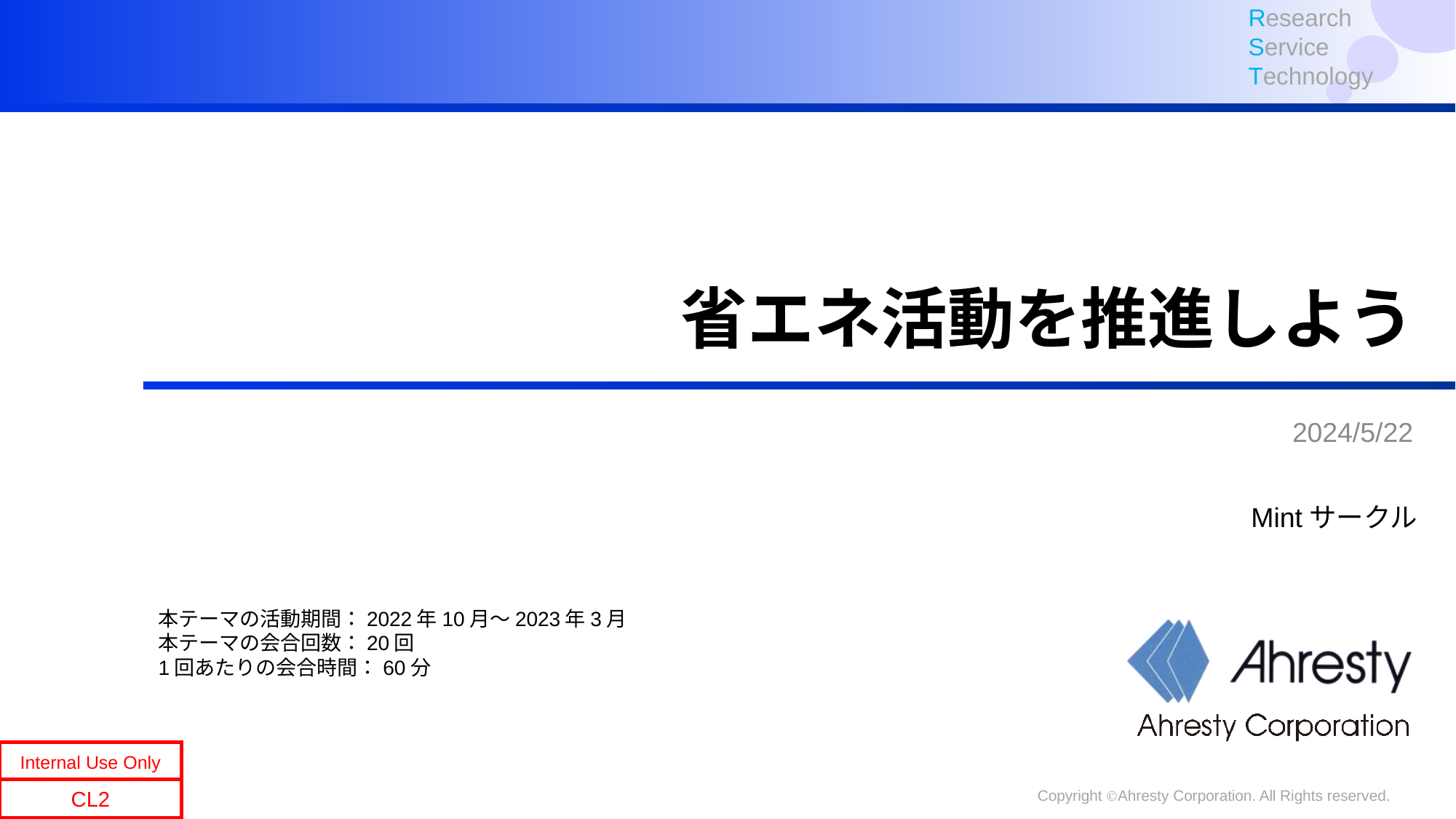

省エネ活動を推進しよう
2024/5/22
Mintサークル
本テーマの活動期間：2022年10月～2023年3月
本テーマの会合回数：20回
1回あたりの会合時間：60分